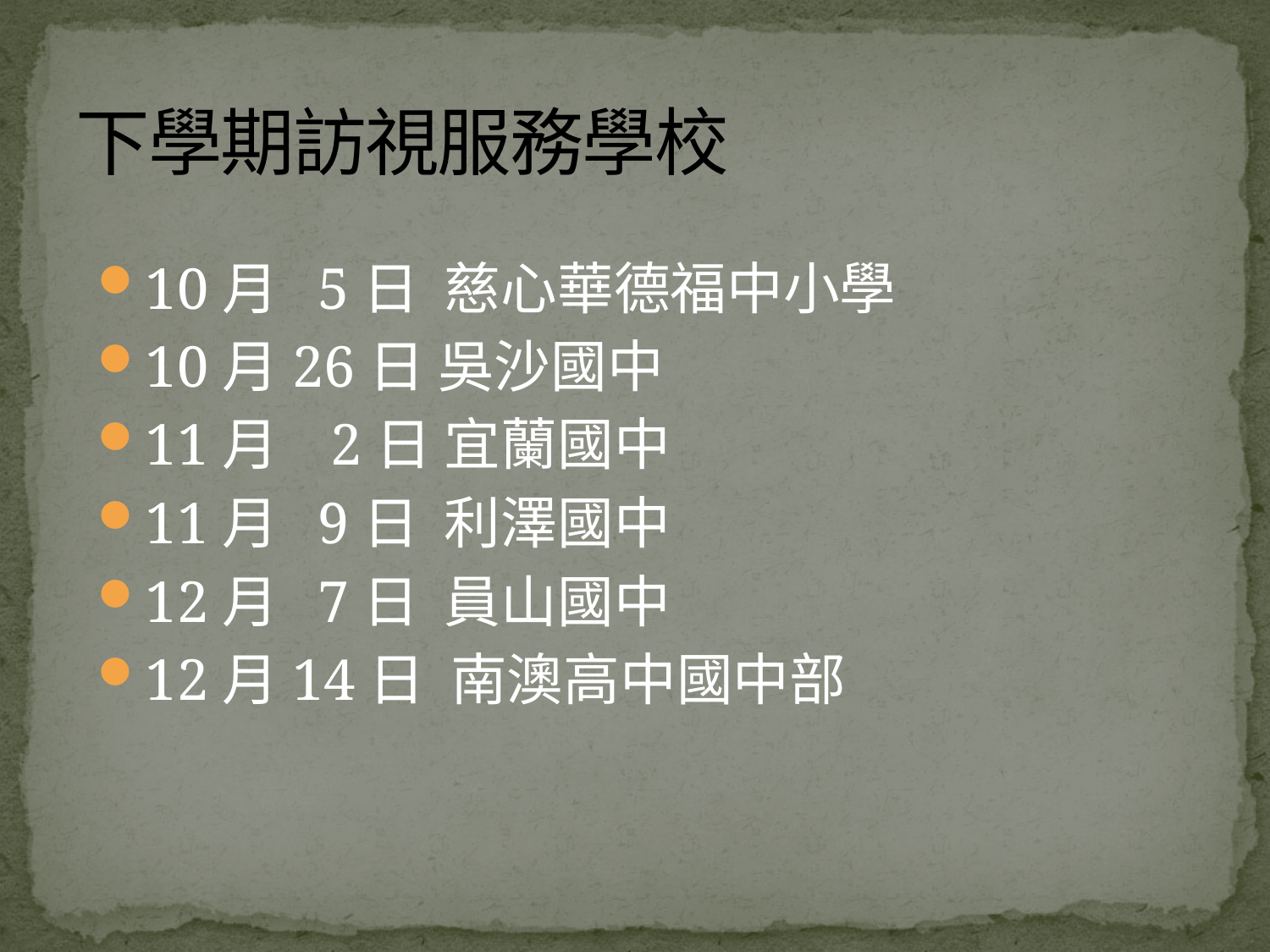

# 下學期訪視服務學校
10月  5日  慈心華德福中小學
10月26日 吳沙國中
11月   2日 宜蘭國中
11月  9日  利澤國中
12月  7日  員山國中
12月14日  南澳高中國中部